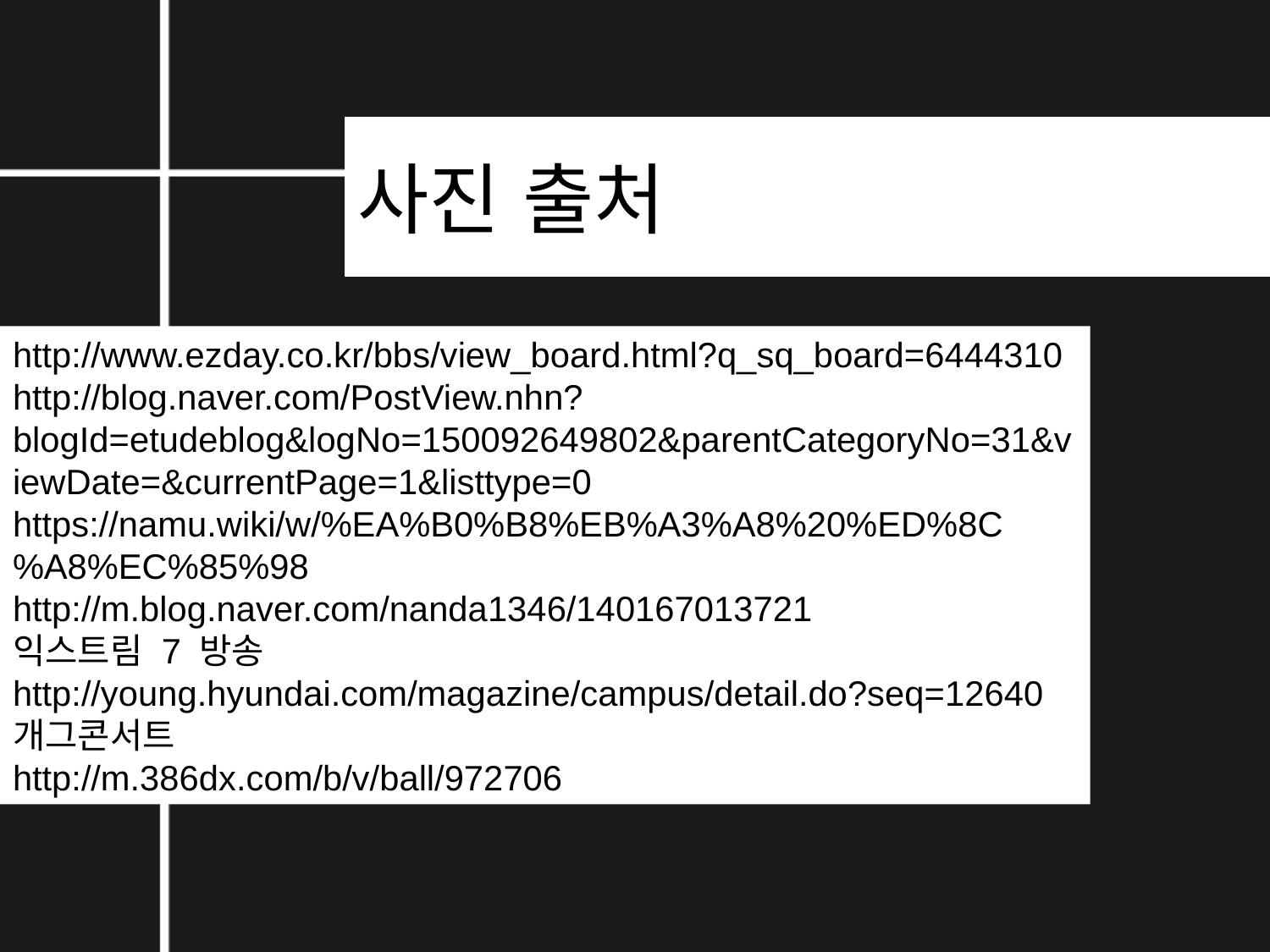

# 사진 출처
http://www.ezday.co.kr/bbs/view_board.html?q_sq_board=6444310
http://blog.naver.com/PostView.nhn?blogId=etudeblog&logNo=150092649802&parentCategoryNo=31&viewDate=&currentPage=1&listtype=0
https://namu.wiki/w/%EA%B0%B8%EB%A3%A8%20%ED%8C%A8%EC%85%98
http://m.blog.naver.com/nanda1346/140167013721
익스트림 7 방송
http://young.hyundai.com/magazine/campus/detail.do?seq=12640
개그콘서트
http://m.386dx.com/b/v/ball/972706